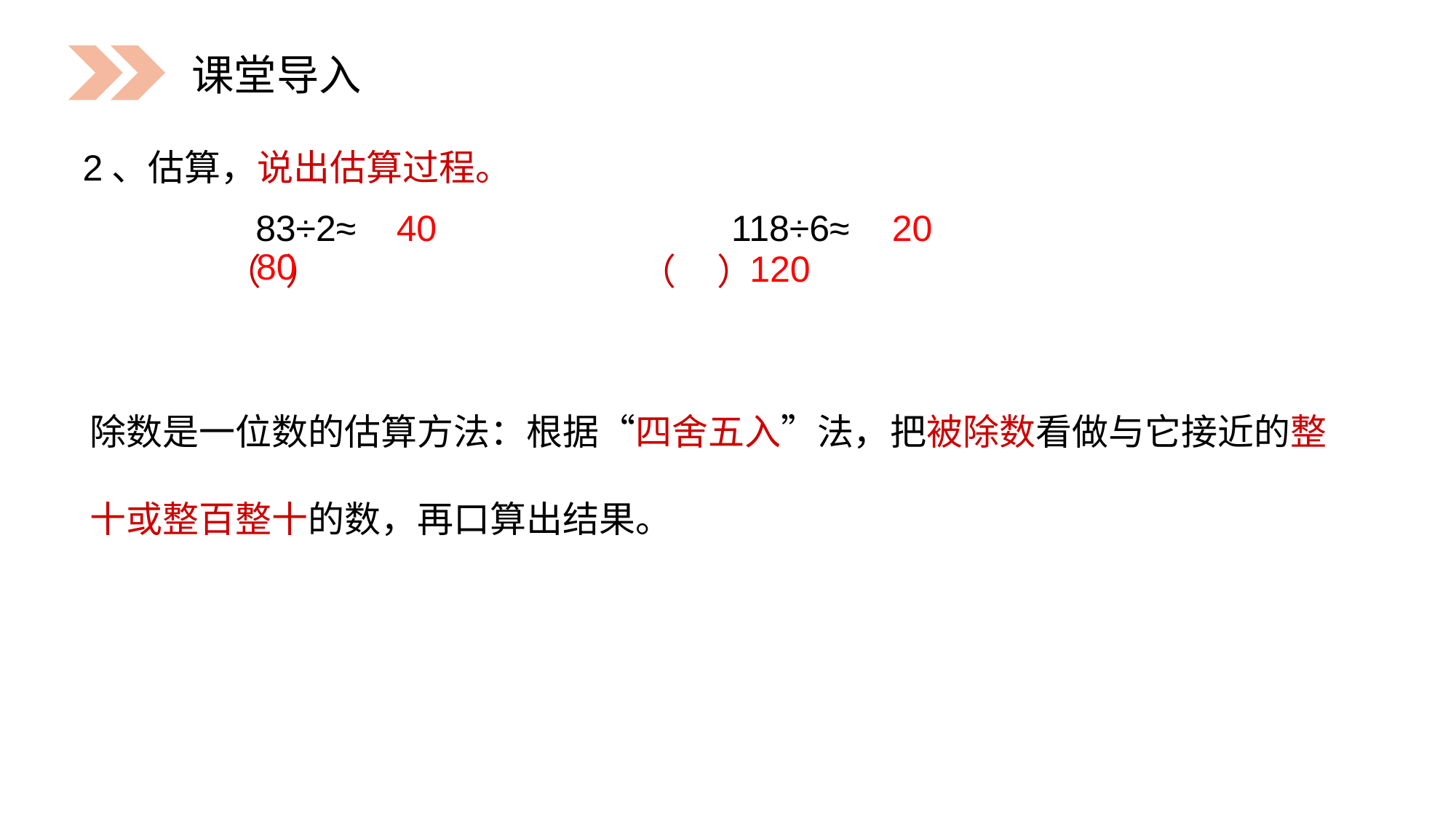

课堂导入
2、估算，说出估算过程。
20
   83÷2≈                                     118÷6≈
（   ）                                       （     ）

40

80
 120
除数是一位数的估算方法：根据“四舍五入”法，把被除数看做与它接近的整十或整百整十的数，再口算出结果。